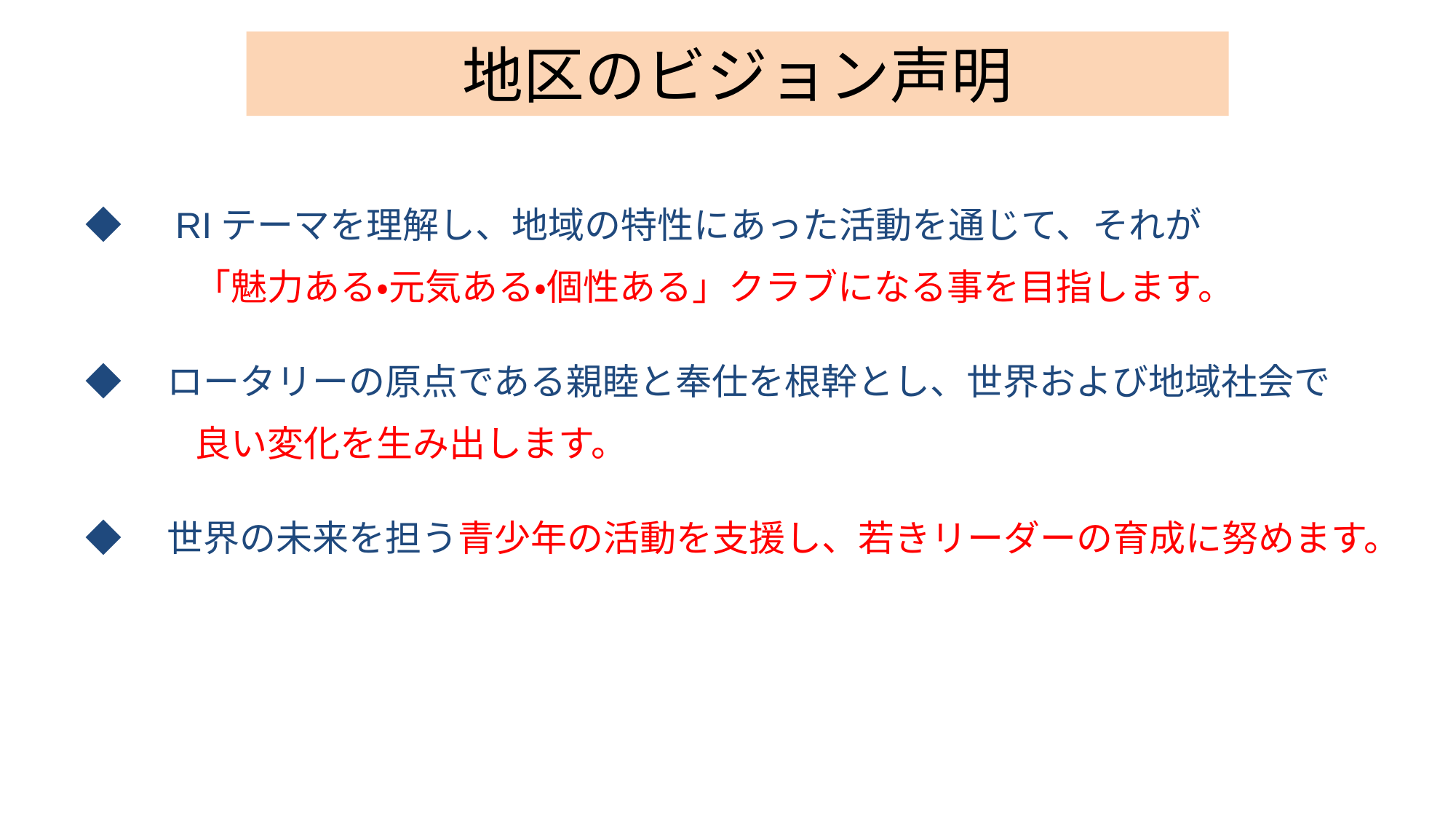

# 地区のビジョン声明

◆　RIテーマを理解し、地域の特性にあった活動を通じて、それが
　　　「魅力ある・元気ある・個性ある」クラブになる事を目指します。

◆　ロータリーの原点である親睦と奉仕を根幹とし、世界および地域社会で
　　　良い変化を生み出します。

◆　世界の未来を担う青少年の活動を支援し、若きリーダーの育成に努めます。